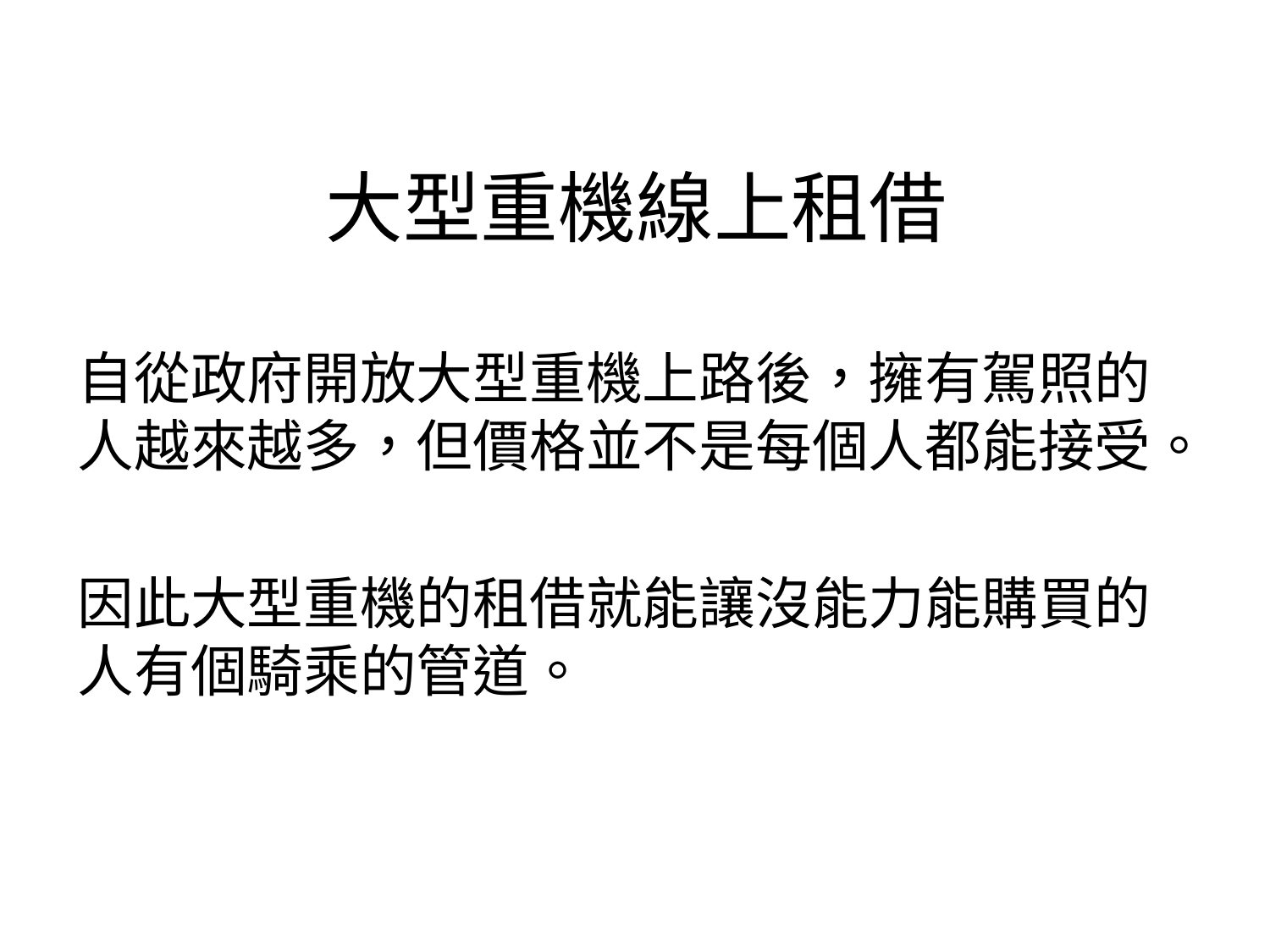

# 大型重機線上租借
自從政府開放大型重機上路後，擁有駕照的人越來越多，但價格並不是每個人都能接受。

因此大型重機的租借就能讓沒能力能購買的人有個騎乘的管道。